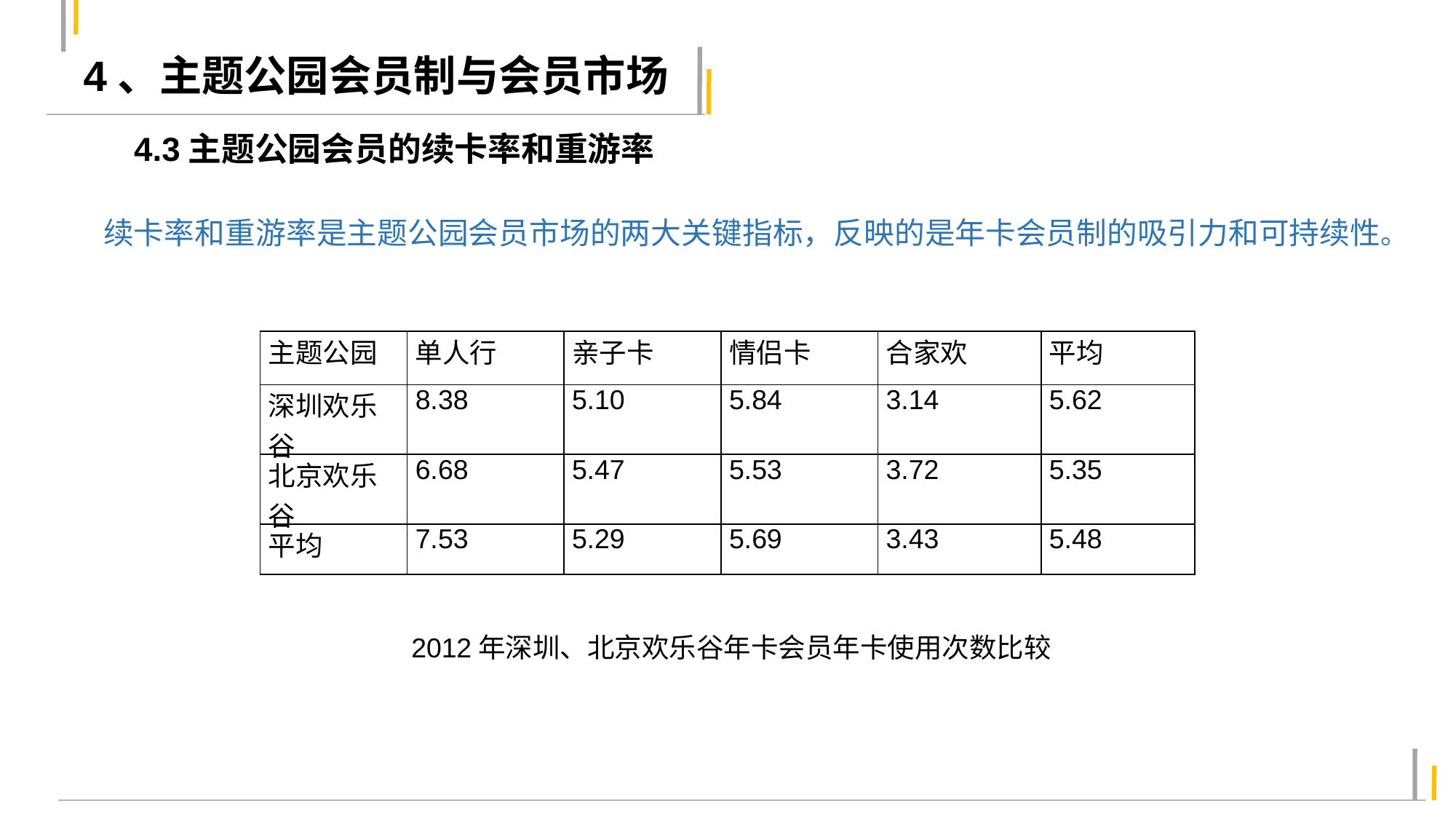

4、主题公园会员制与会员市场

4.3主题公园会员的续卡率和重游率
续卡率和重游率是主题公园会员市场的两大关键指标，反映的是年卡会员制的吸引力和可持续性。
| 主题公园 | 单人行 | 亲子卡 | 情侣卡 | 合家欢 | 平均 |
| --- | --- | --- | --- | --- | --- |
| 深圳欢乐谷 | 8.38 | 5.10 | 5.84 | 3.14 | 5.62 |
| 北京欢乐谷 | 6.68 | 5.47 | 5.53 | 3.72 | 5.35 |
| 平均 | 7.53 | 5.29 | 5.69 | 3.43 | 5.48 |
 2012年深圳、北京欢乐谷年卡会员年卡使用次数比较